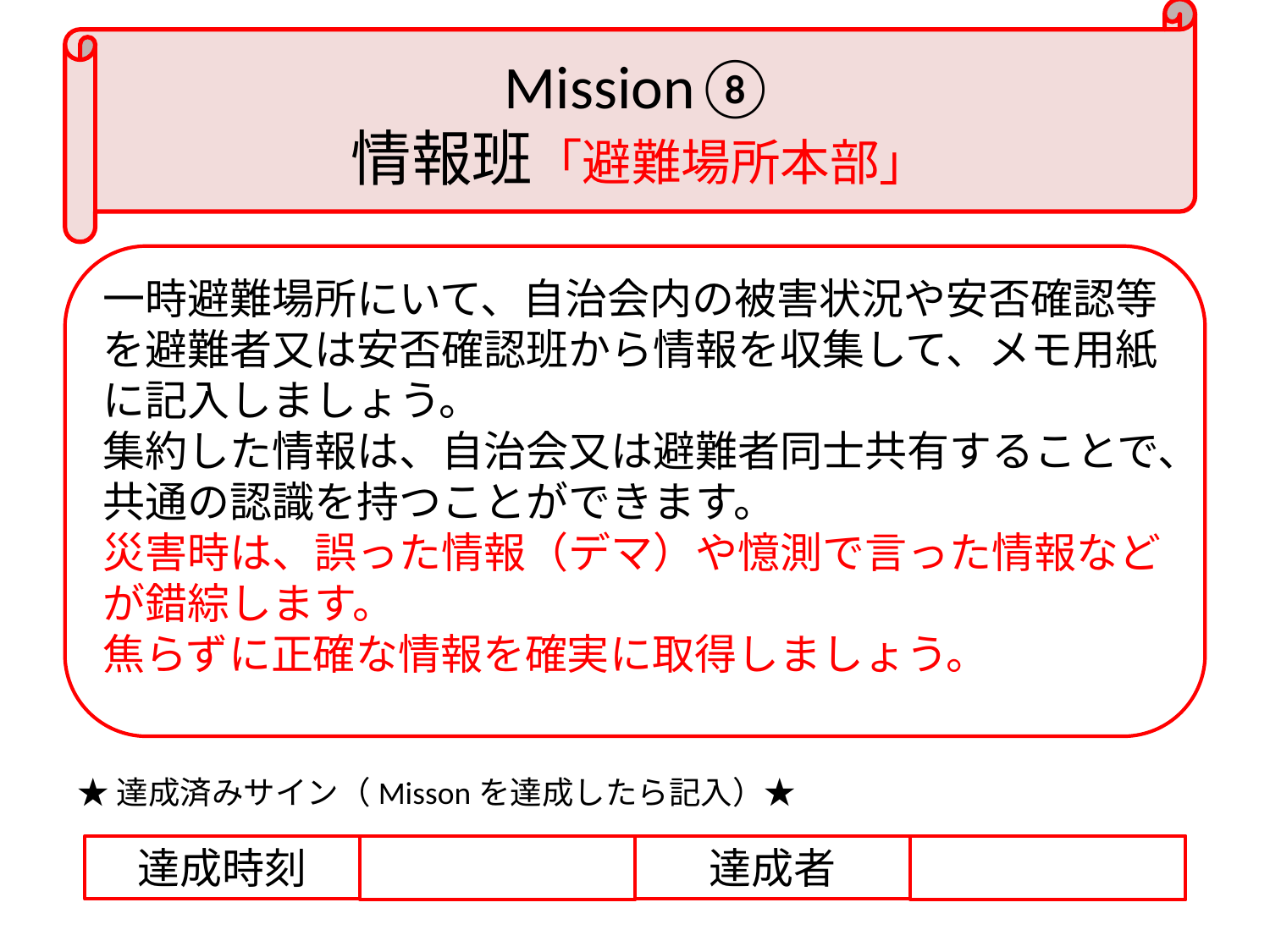

# Mission⑧ 情報班「避難場所本部」

一時避難場所にいて、自治会内の被害状況や安否確認等を避難者又は安否確認班から情報を収集して、メモ用紙に記入しましょう。
集約した情報は、自治会又は避難者同士共有することで、共通の認識を持つことができます。
災害時は、誤った情報（デマ）や憶測で言った情報などが錯綜します。
焦らずに正確な情報を確実に取得しましょう。
★達成済みサイン（Missonを達成したら記入）★
達成時刻

達成者